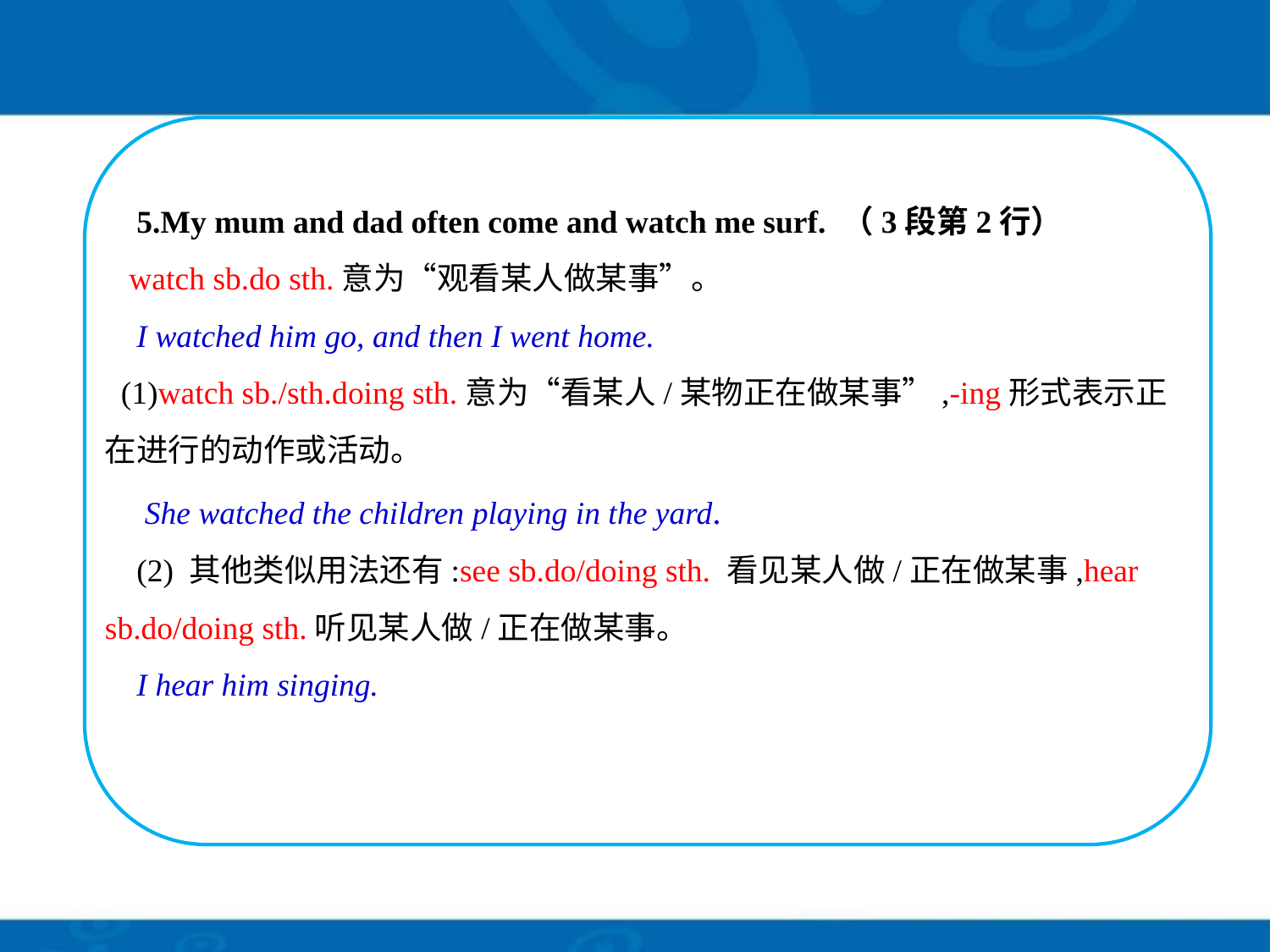

5.My mum and dad often come and watch me surf. （3段第2行）
   watch sb.do sth.意为“观看某人做某事”。
I watched him go, and then I went home.
  (1)watch sb./sth.doing sth.意为“看某人/某物正在做某事”,-ing形式表示正在进行的动作或活动。
 She watched the children playing in the yard.
(2) 其他类似用法还有:see sb.do/doing sth. 看见某人做/正在做某事,hear sb.do/doing sth.听见某人做/正在做某事。
I hear him singing.